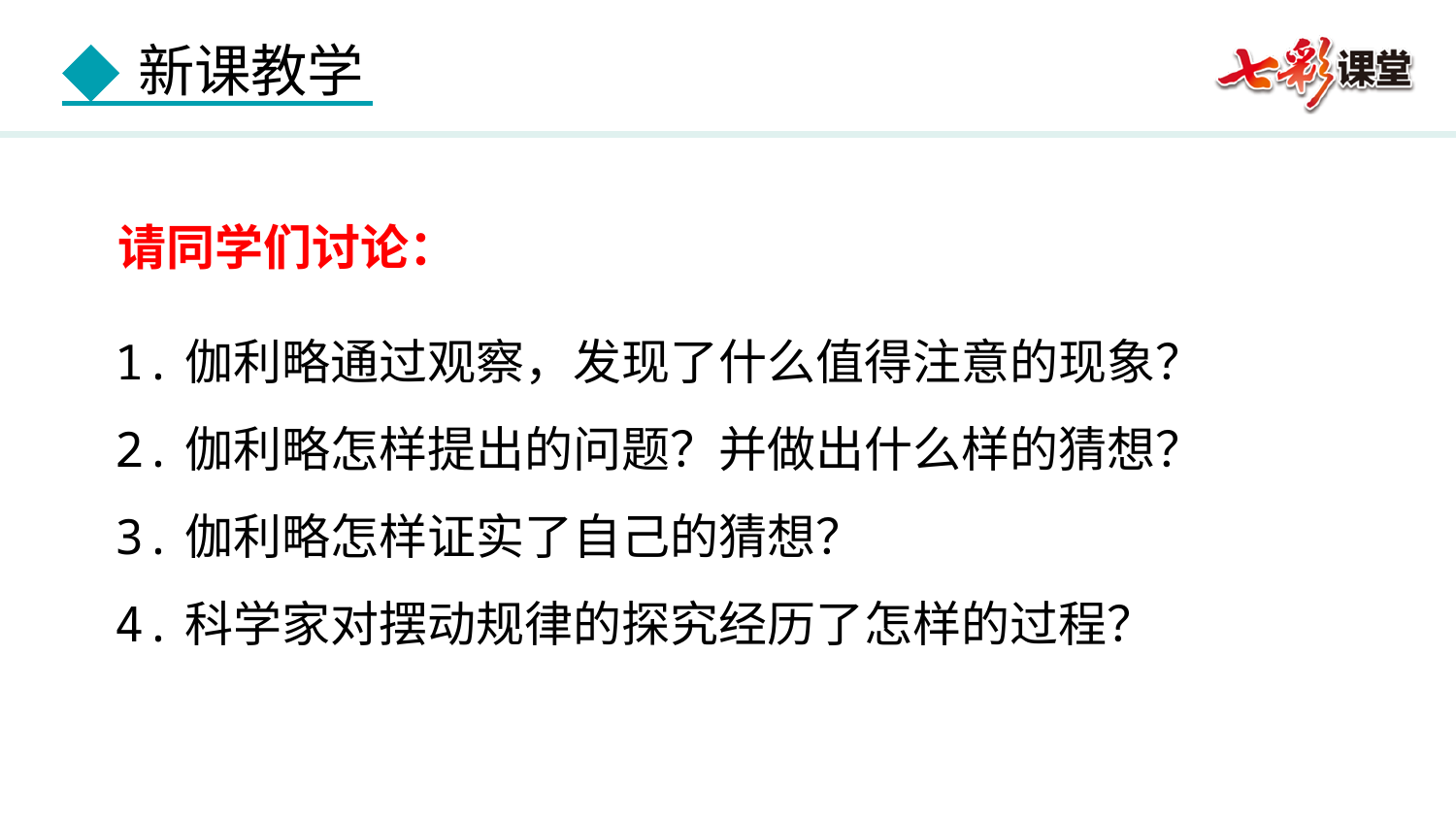

请同学们讨论：
1.伽利略通过观察，发现了什么值得注意的现象？
2.伽利略怎样提出的问题？并做出什么样的猜想？
3.伽利略怎样证实了自己的猜想？
4.科学家对摆动规律的探究经历了怎样的过程？